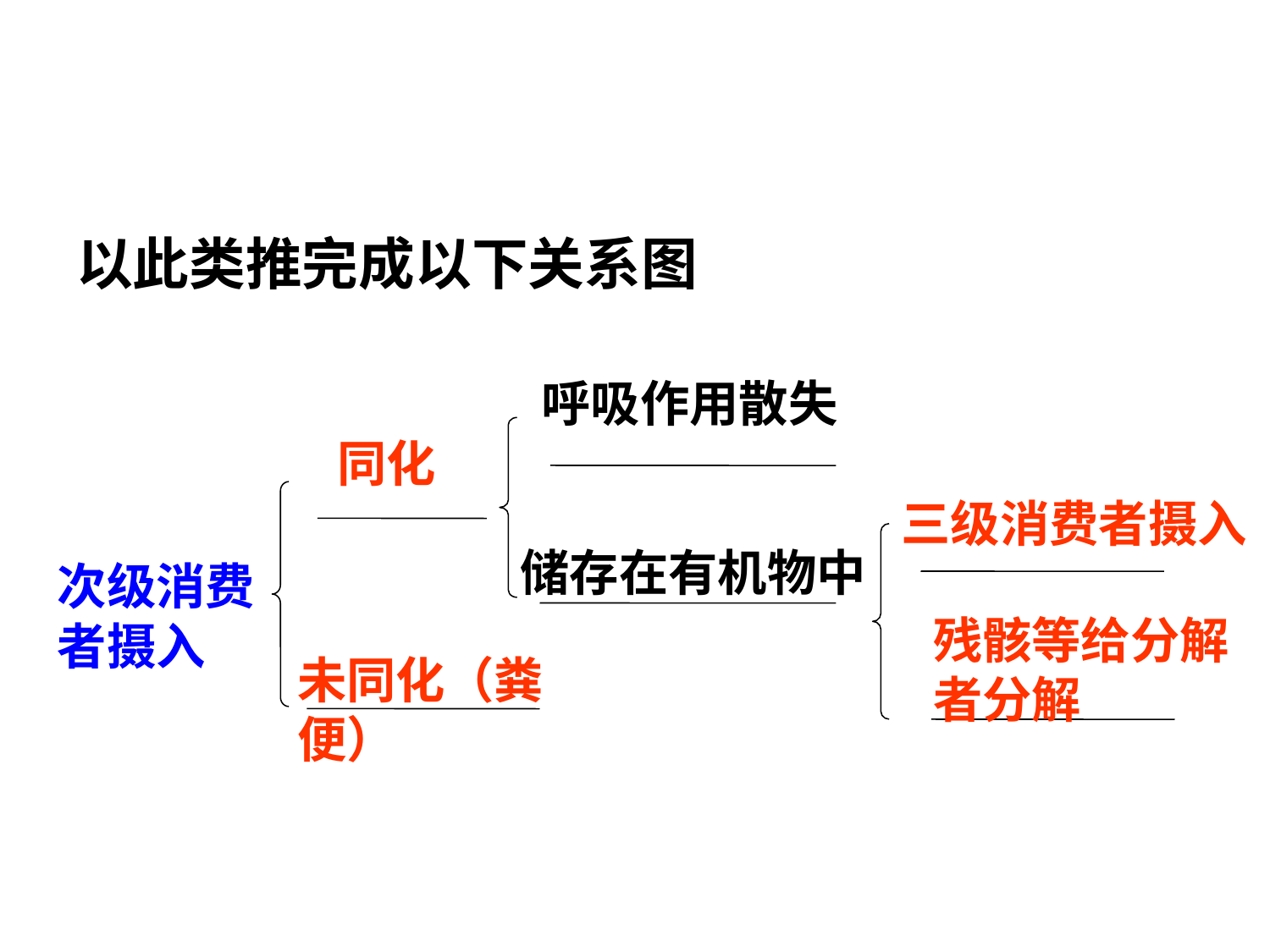

以此类推完成以下关系图

次级消费者摄入

呼吸作用散失
同化

三级消费者摄入

储存在有机物中

残骸等给分解者分解
未同化（粪便）